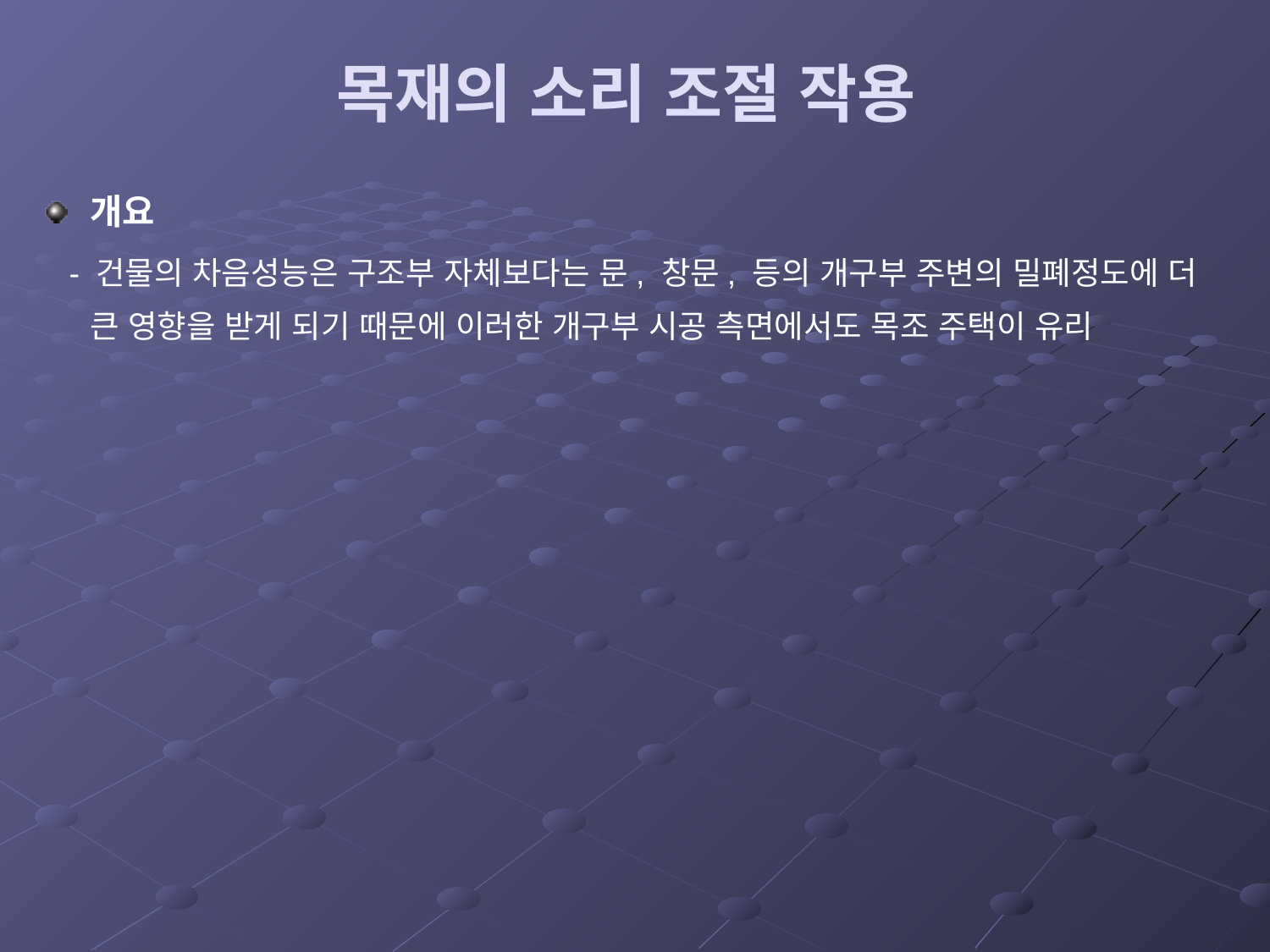

# 목재의 소리 조절 작용
개요
   - 건물의 차음성능은 구조부 자체보다는 문, 창문, 등의 개구부 주변의 밀폐정도에 더 큰 영향을 받게 되기 때문에 이러한 개구부 시공 측면에서도 목조 주택이 유리